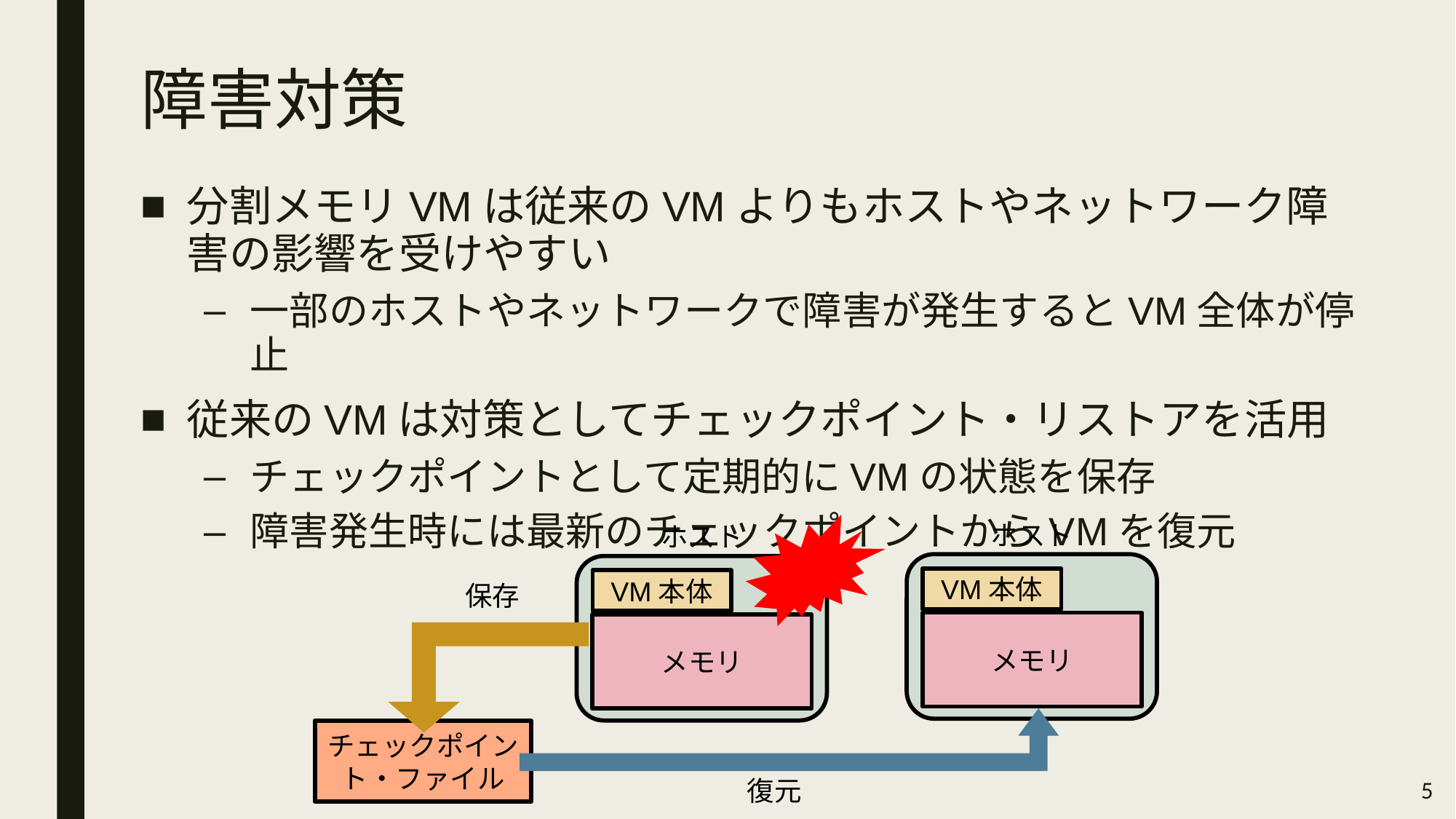

# 障害対策
分割メモリVMは従来のVMよりもホストやネットワーク障害の影響を受けやすい
一部のホストやネットワークで障害が発生するとVM全体が停止
従来のVMは対策としてチェックポイント・リストアを活用
チェックポイントとして定期的にVMの状態を保存
障害発生時には最新のチェックポイントからVMを復元
ホスト
ホスト

VM本体
VM本体
保存
メモリ
メモリ

チェックポイント・ファイル
5
復元